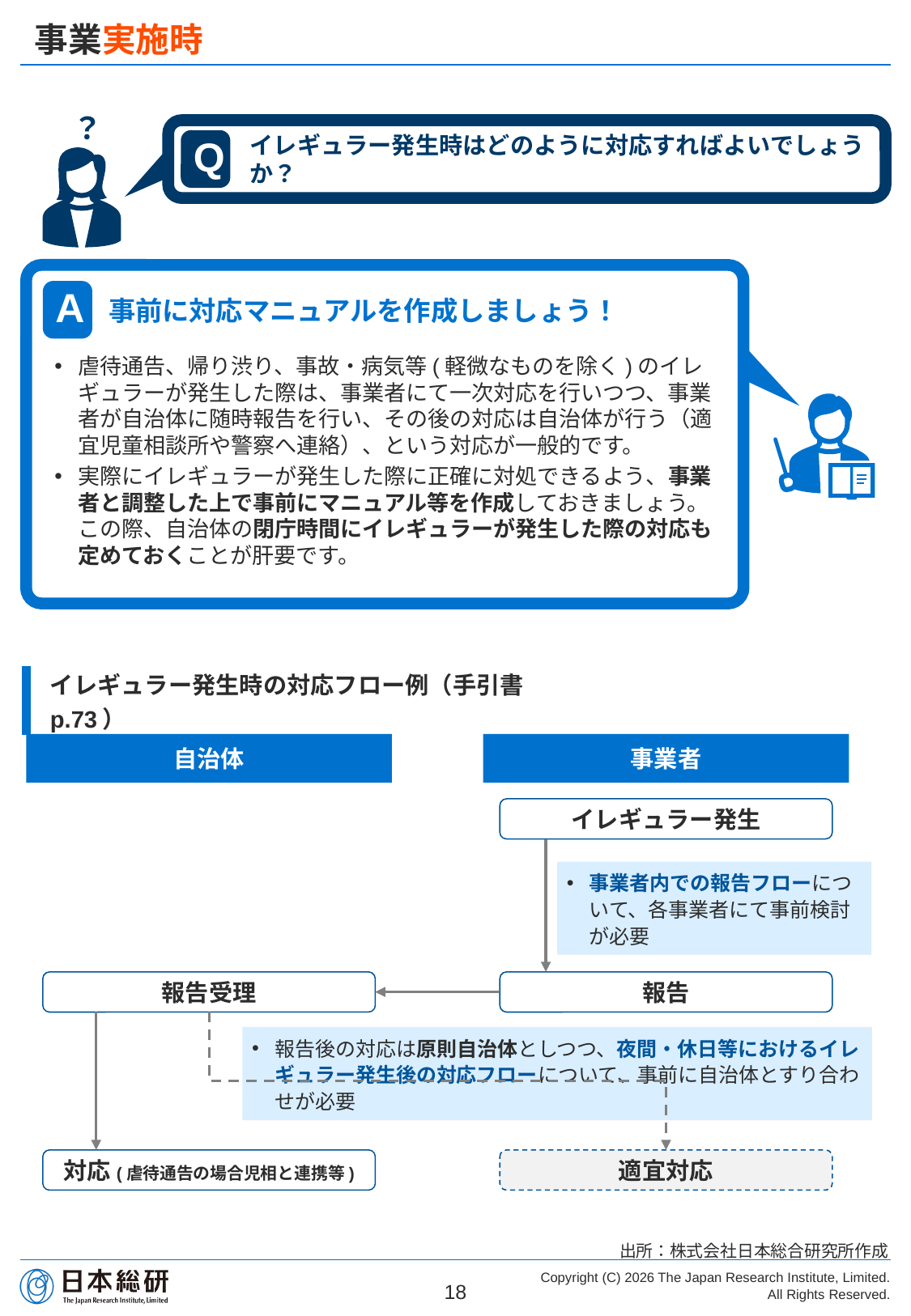

# 事業実施時
？

Q
イレギュラー発生時はどのように対応すればよいでしょうか？

事前に対応マニュアルを作成しましょう！
A

虐待通告、帰り渋り、事故・病気等(軽微なものを除く)のイレギュラーが発生した際は、事業者にて一次対応を行いつつ、事業者が自治体に随時報告を行い、その後の対応は自治体が行う（適宜児童相談所や警察へ連絡）、という対応が一般的です。
実際にイレギュラーが発生した際に正確に対処できるよう、事業者と調整した上で事前にマニュアル等を作成しておきましょう。この際、自治体の閉庁時間にイレギュラーが発生した際の対応も定めておくことが肝要です。

| イレギュラー発生時の対応フロー例（手引書p.73） |
| --- |
自治体
事業者
イレギュラー発生
事業者内での報告フローについて、各事業者にて事前検討が必要
報告受理
報告
報告後の対応は原則自治体としつつ、夜間・休日等におけるイレギュラー発生後の対応フローについて、事前に自治体とすり合わせが必要
対応(虐待通告の場合児相と連携等)
適宜対応
出所：株式会社日本総合研究所作成